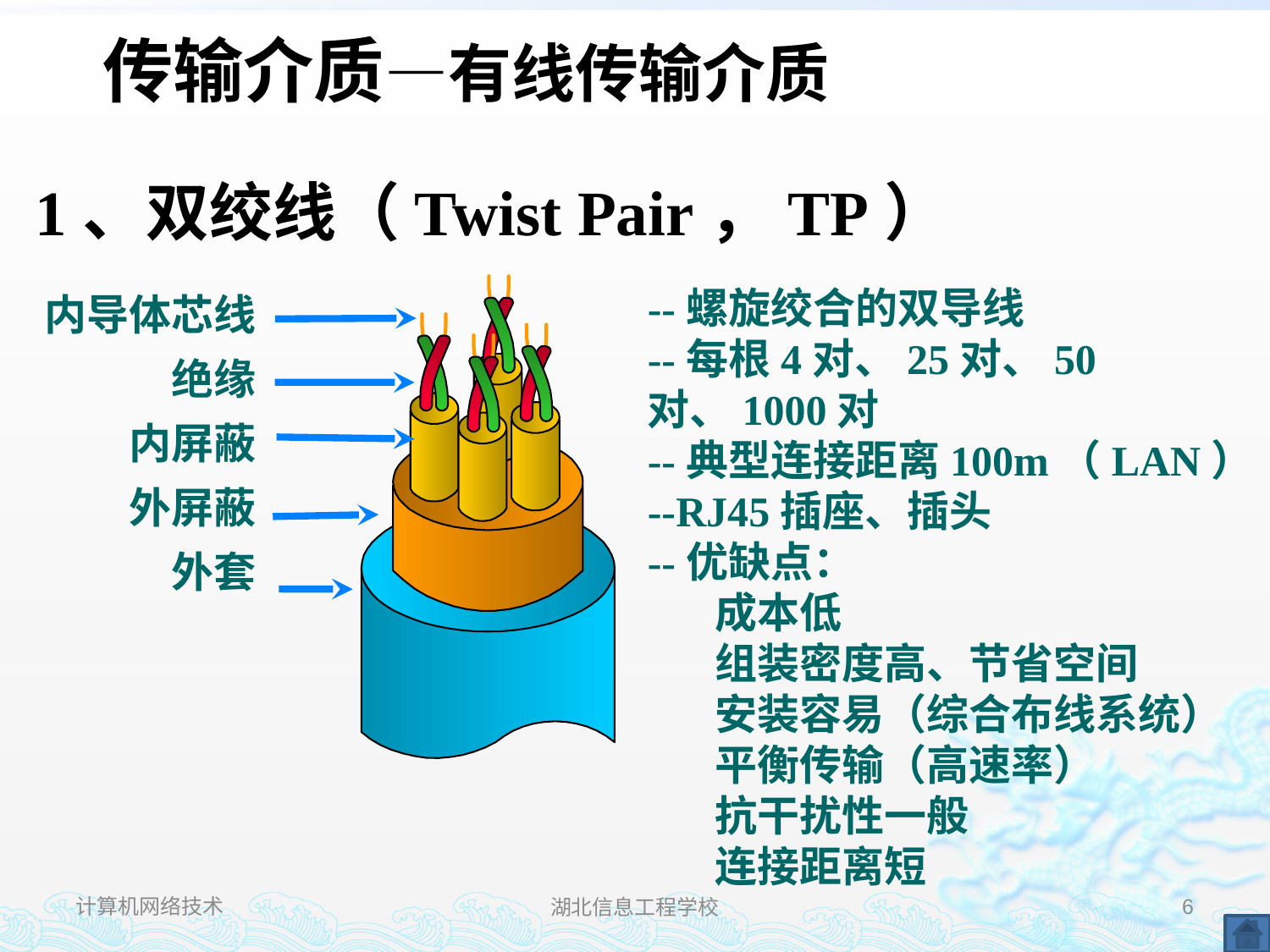

传输介质—有线传输介质
1、双绞线（Twist Pair，TP）
--螺旋绞合的双导线
--每根4对、25对、50对、1000对
--典型连接距离100m（LAN）
--RJ45插座、插头
--优缺点：
      成本低
      组装密度高、节省空间
      安装容易（综合布线系统）
      平衡传输（高速率）
      抗干扰性一般
      连接距离短

内导体芯线
绝缘
内屏蔽
外屏蔽
外套

计算机网络技术
湖北信息工程学校
6